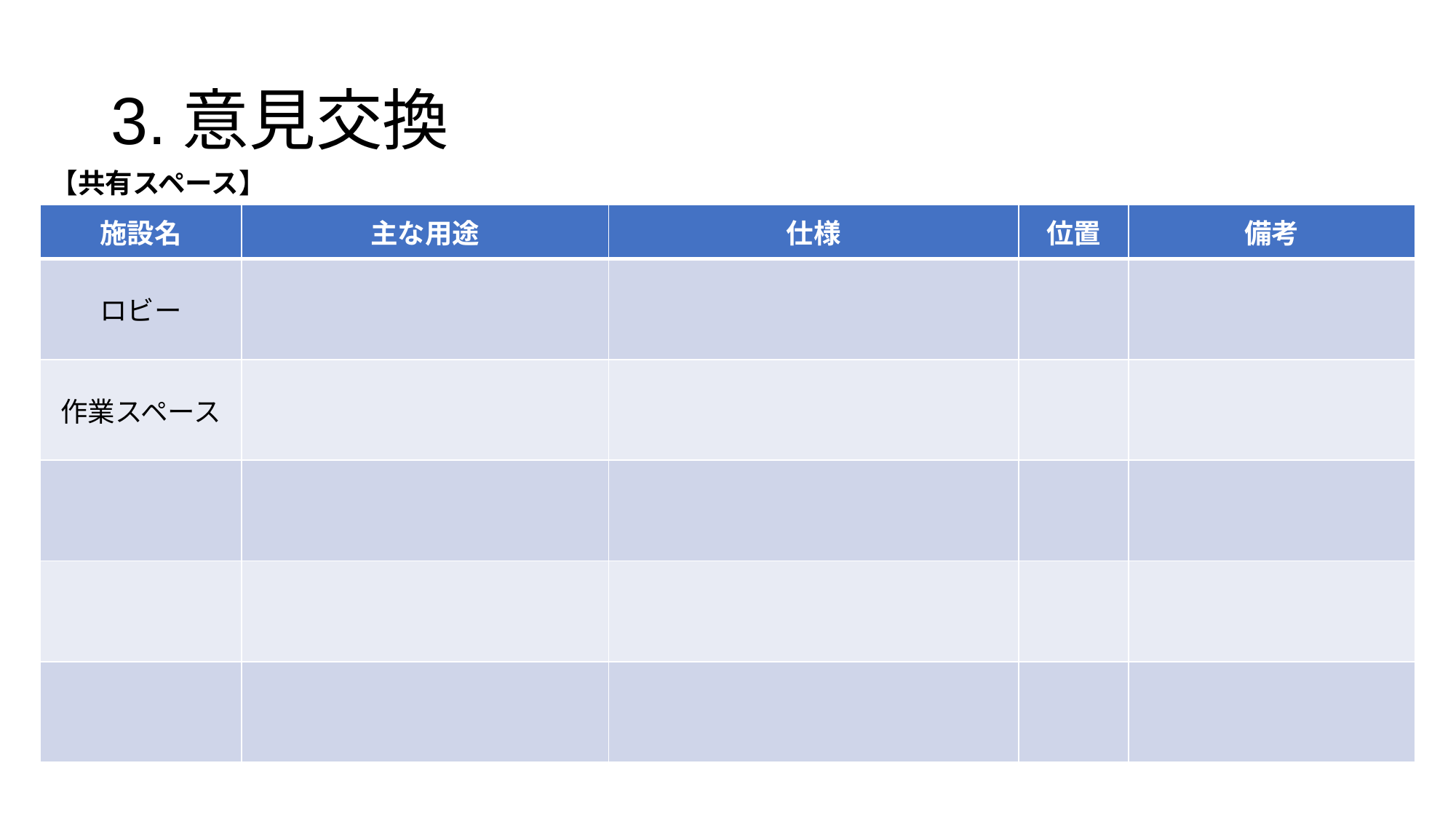

# 3.意見交換
【共有スペース】
| 施設名 | 主な用途 | 仕様 | 位置 | 備考 |
| --- | --- | --- | --- | --- |
| ロビー |  |  |  |  |
| 作業スペース |  |  |  |  |
|  |  |  |  |  |
|  |  |  |  |  |
|  |  |  |  |  |